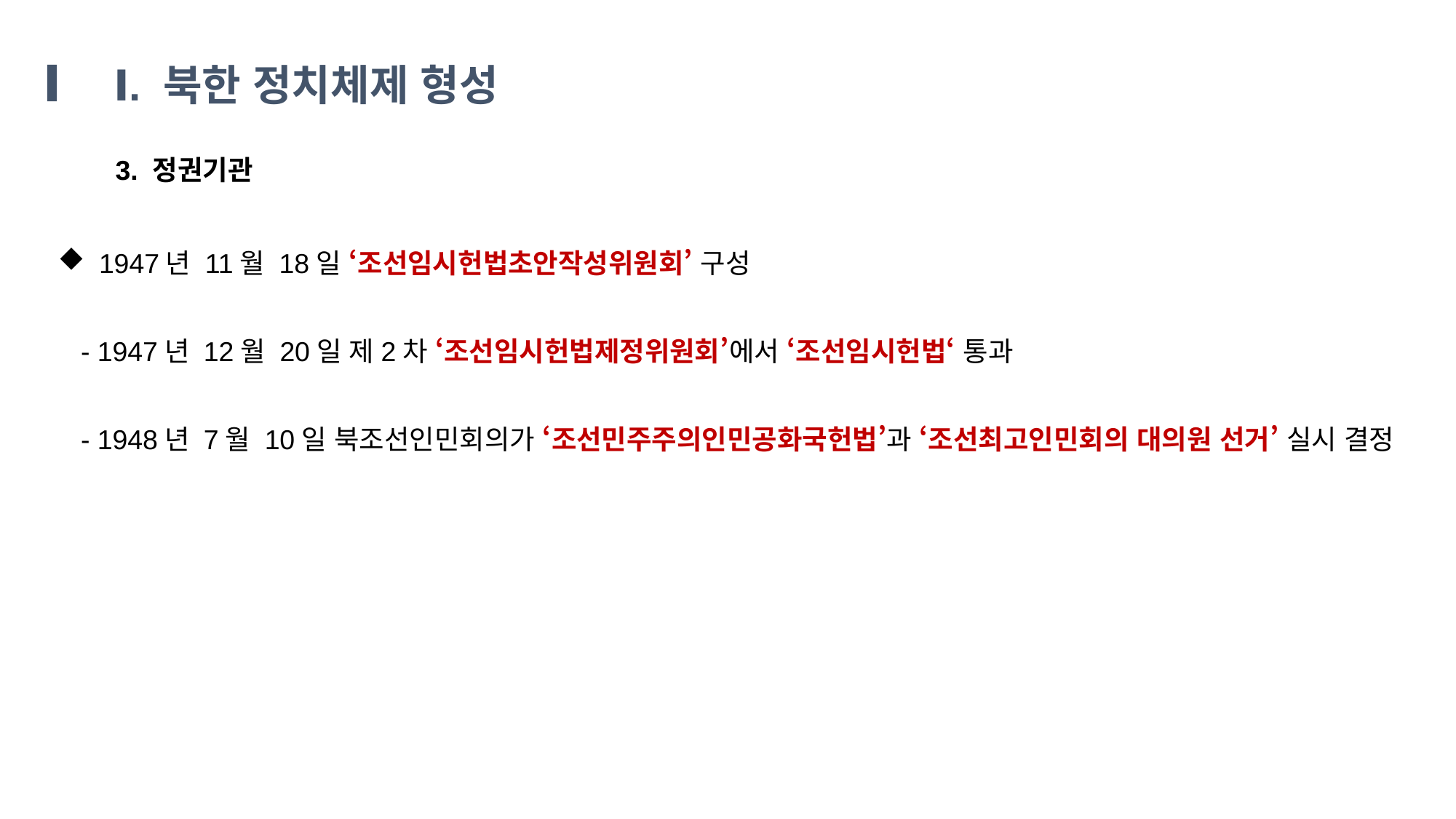

Ⅰ. 북한 정치체제 형성

3. 정권기관
1947년 11월 18일 ‘조선임시헌법초안작성위원회’ 구성
   - 1947년 12월 20일 제2차 ‘조선임시헌법제정위원회’에서 ‘조선임시헌법‘ 통과
   - 1948년 7월 10일 북조선인민회의가 ‘조선민주주의인민공화국헌법’과 ‘조선최고인민회의 대의원 선거’ 실시 결정